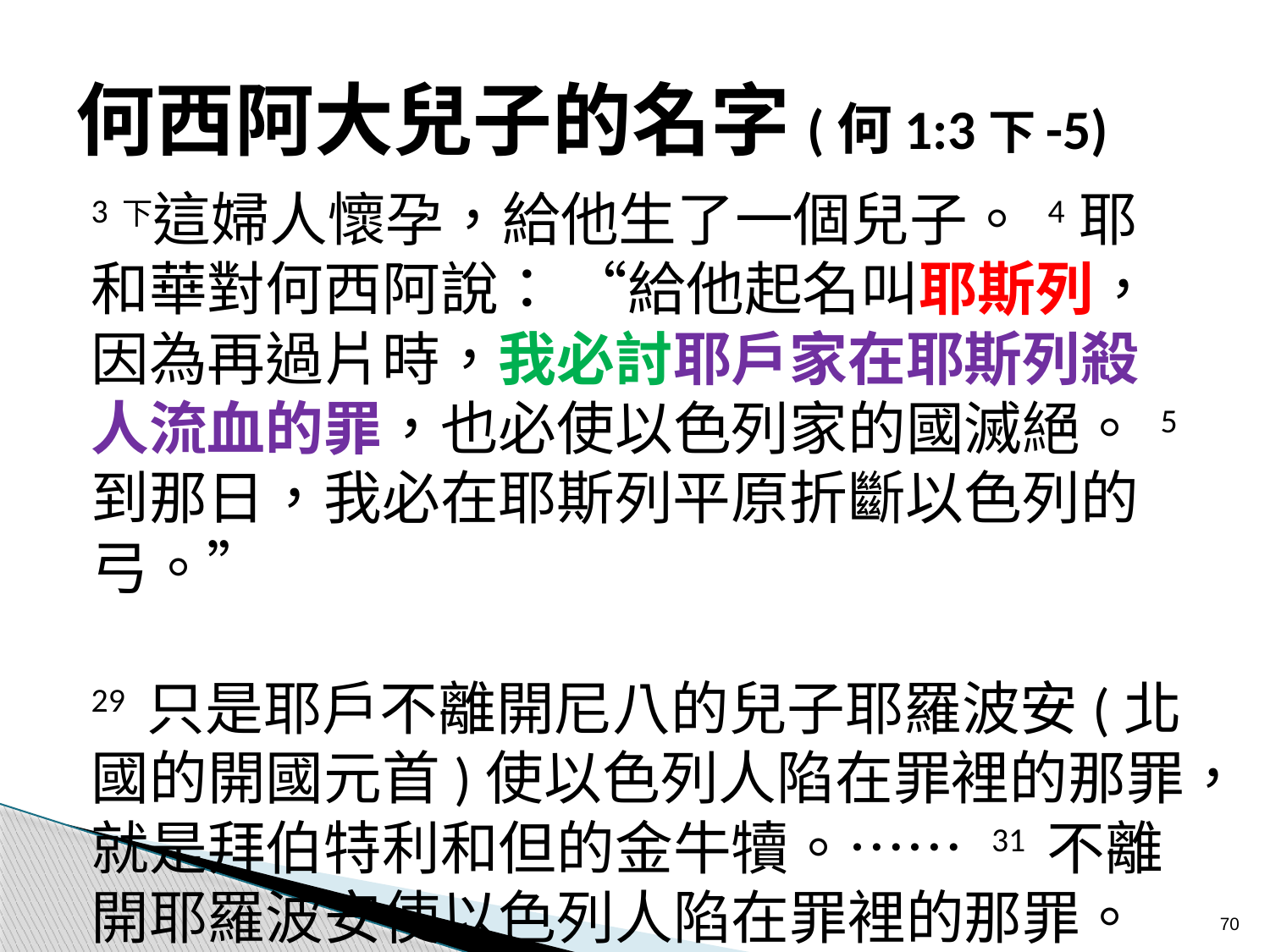

# 何西阿大兒子的名字(何1:3下-5)
3下這婦人懷孕，給他生了一個兒子。 4耶和華對何西阿說： “給他起名叫耶斯列，因為再過片時，我必討耶戶家在耶斯列殺人流血的罪，也必使以色列家的國滅絕。 5到那日，我必在耶斯列平原折斷以色列的弓。”

29 只是耶戶不離開尼八的兒子耶羅波安(北國的開國元首)使以色列人陷在罪裡的那罪，就是拜伯特利和但的金牛犢。…… 31 不離開耶羅波安使以色列人陷在罪裡的那罪。
	(王下10:29及31)
70